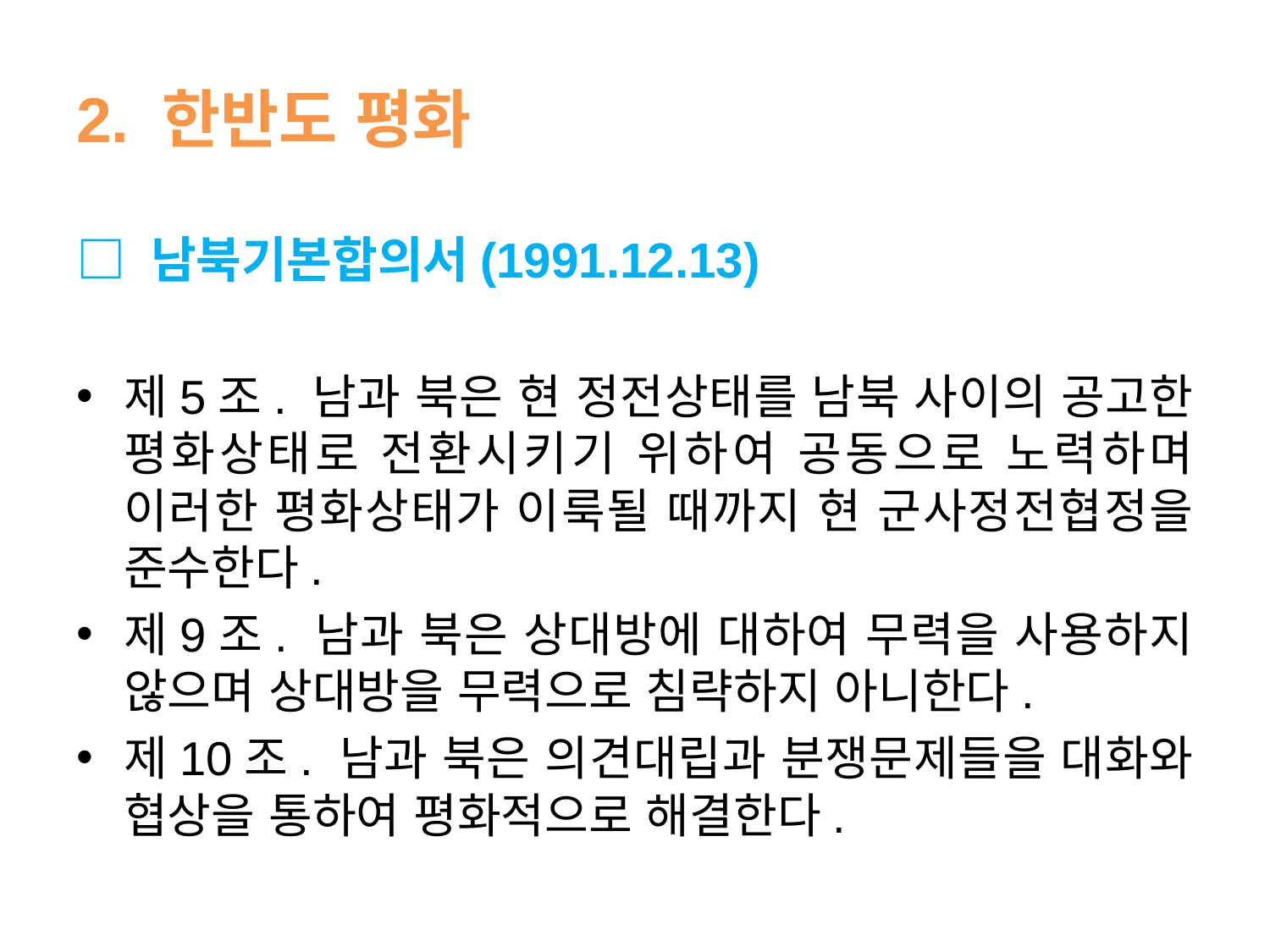

# 2. 한반도 평화
□ 남북기본합의서(1991.12.13)

제5조. 남과 북은 현 정전상태를 남북 사이의 공고한 평화상태로 전환시키기 위하여 공동으로 노력하며 이러한 평화상태가 이룩될 때까지 현 군사정전협정을 준수한다.
제9조. 남과 북은 상대방에 대하여 무력을 사용하지 않으며 상대방을 무력으로 침략하지 아니한다.
제10조. 남과 북은 의견대립과 분쟁문제들을 대화와 협상을 통하여 평화적으로 해결한다.